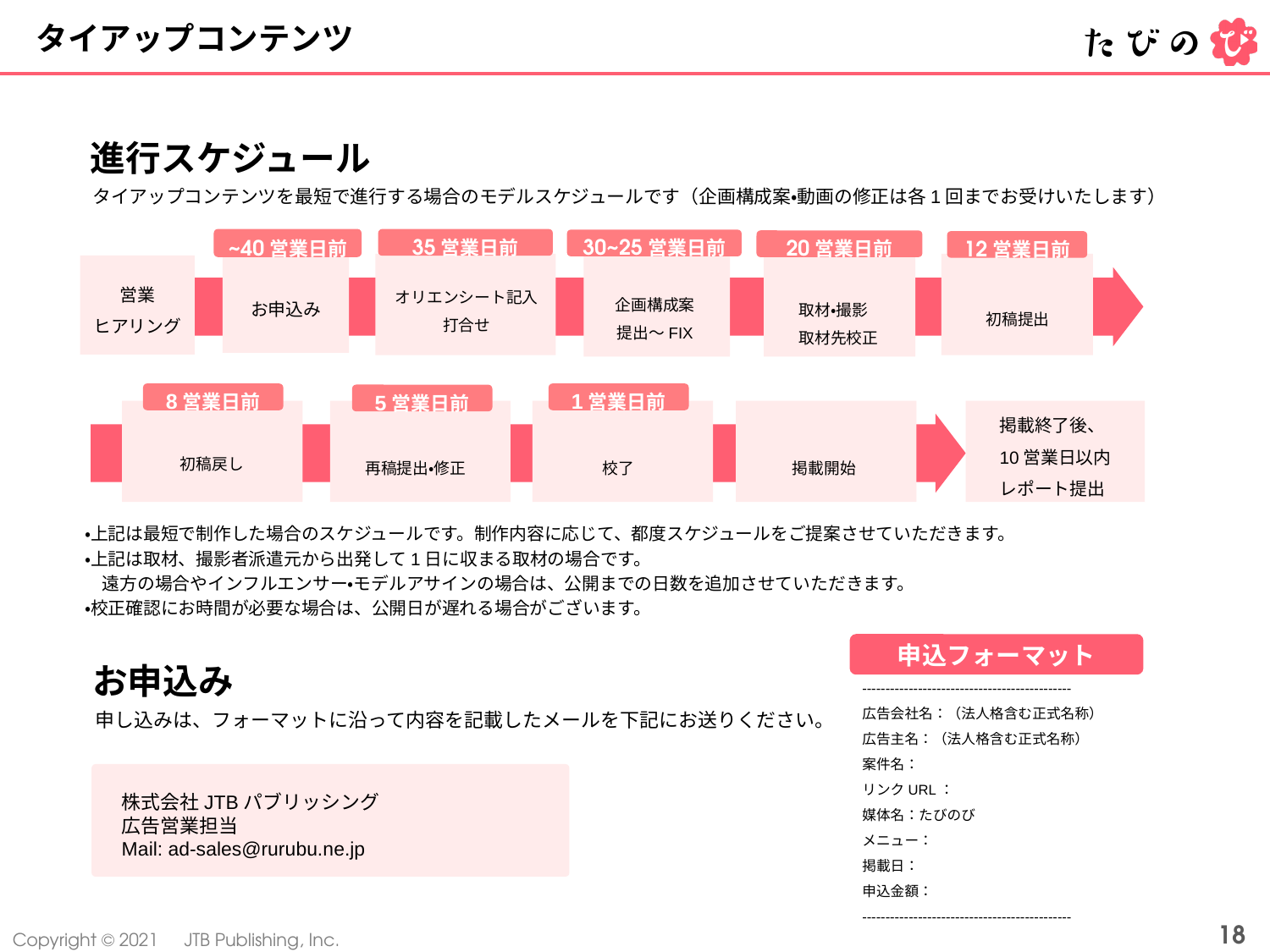

タイアップコンテンツ
進行スケジュール
タイアップコンテンツを最短で進行する場合のモデルスケジュールです（企画構成案・動画の修正は各1回までお受けいたします）
~40営業日前
35営業日前
30~25営業日前
20営業日前
12営業日前
お申込み

営業
ヒアリング

オリエンシート記入
打合せ
取材・撮影
取材先校正
企画構成案
提出～FIX

初稿提出

8営業日前
1営業日前
5営業日前

掲載終了後、
10営業日以内
レポート提出

初稿戻し

掲載開始
再稿提出・修正
校了
・上記は最短で制作した場合のスケジュールです。制作内容に応じて、都度スケジュールをご提案させていただきます。
・上記は取材、撮影者派遣元から出発して1日に収まる取材の場合です。
　遠方の場合やインフルエンサー・モデルアサインの場合は、公開までの日数を追加させていただきます。
・校正確認にお時間が必要な場合は、公開日が遅れる場合がございます。

申込フォーマット
お申込み
---------------------------------------------
広告会社名：（法人格含む正式名称）
広告主名：（法人格含む正式名称）
案件名：
リンクURL：
媒体名：たびのび
メニュー：
掲載日：
申込金額：
---------------------------------------------
申し込みは、フォーマットに沿って内容を記載したメールを下記にお送りください。
株式会社JTBパブリッシング
広告営業担当
Mail: ad-sales@rurubu.ne.jp
18